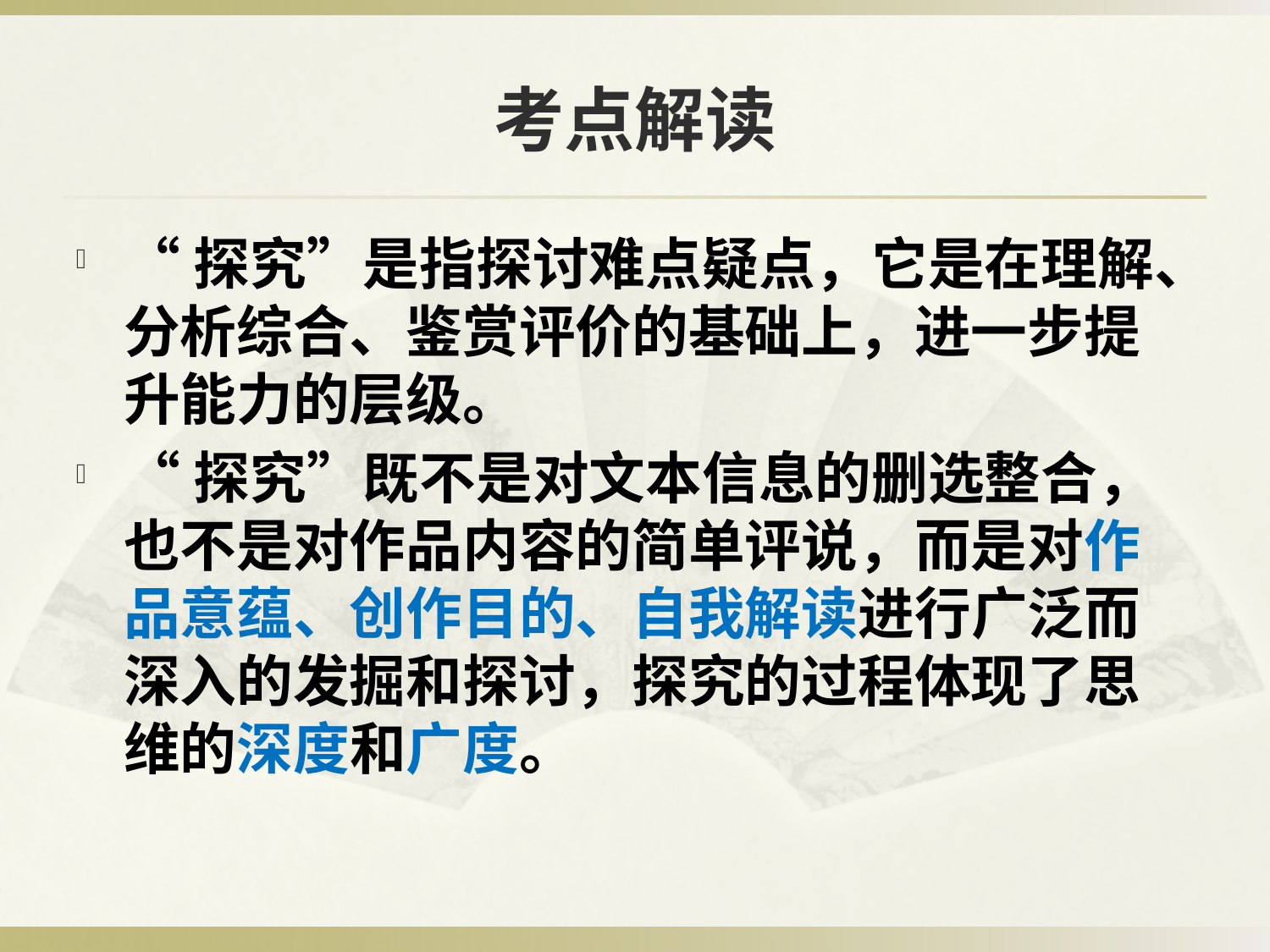

# 考点解读
“探究”是指探讨难点疑点，它是在理解、分析综合、鉴赏评价的基础上，进一步提升能力的层级。
“探究”既不是对文本信息的删选整合，也不是对作品内容的简单评说，而是对作品意蕴、创作目的、自我解读进行广泛而深入的发掘和探讨，探究的过程体现了思维的深度和广度。